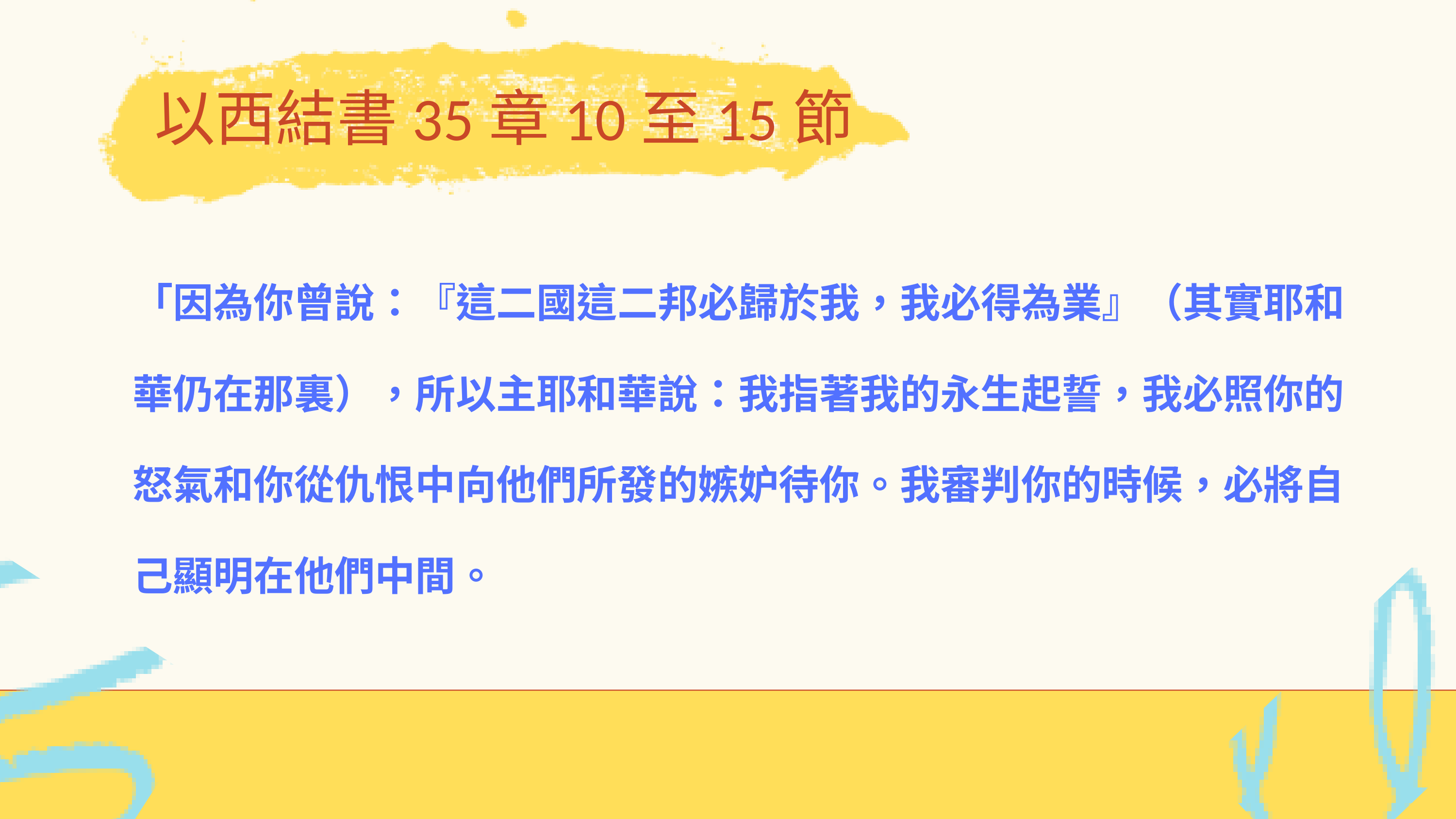

以西結書35章10至15節
「因為你曾說：『這二國這二邦必歸於我，我必得為業』（其實耶和華仍在那裏），所以主耶和華說：我指著我的永生起誓，我必照你的怒氣和你從仇恨中向他們所發的嫉妒待你。我審判你的時候，必將自己顯明在他們中間。